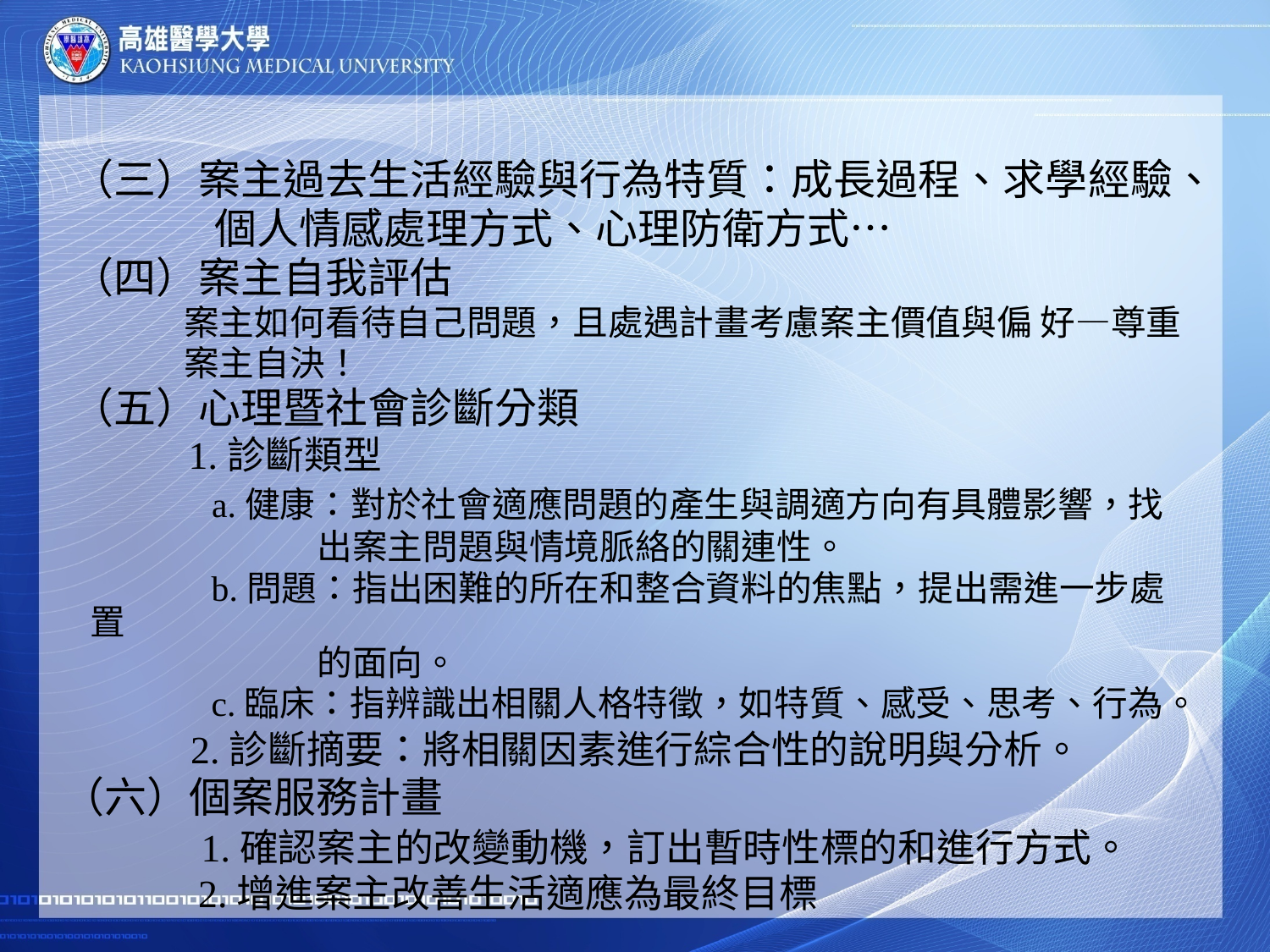

#
  （三）案主過去生活經驗與行為特質：成長過程、求學經驗、
                 個人情感處理方式、心理防衛方式…
  （四）案主自我評估
                 案主如何看待自己問題，且處遇計畫考慮案主價值與偏 好—尊重
                 案主自決！
  （五）心理暨社會診斷分類
               1.診斷類型
                a.健康：對於社會適應問題的產生與調適方向有具體影響，找
                                  出案主問題與情境脈絡的關連性。
                   b.問題：指出困難的所在和整合資料的焦點，提出需進一步處置
                                  的面向。
                   c.臨床：指辨識出相關人格特徵，如特質、感受、思考、行為。
              2.診斷摘要：將相關因素進行綜合性的說明與分析。
 （六）個案服務計畫
               1.確認案主的改變動機，訂出暫時性標的和進行方式。
                2.增進案主改善生活適應為最終目標